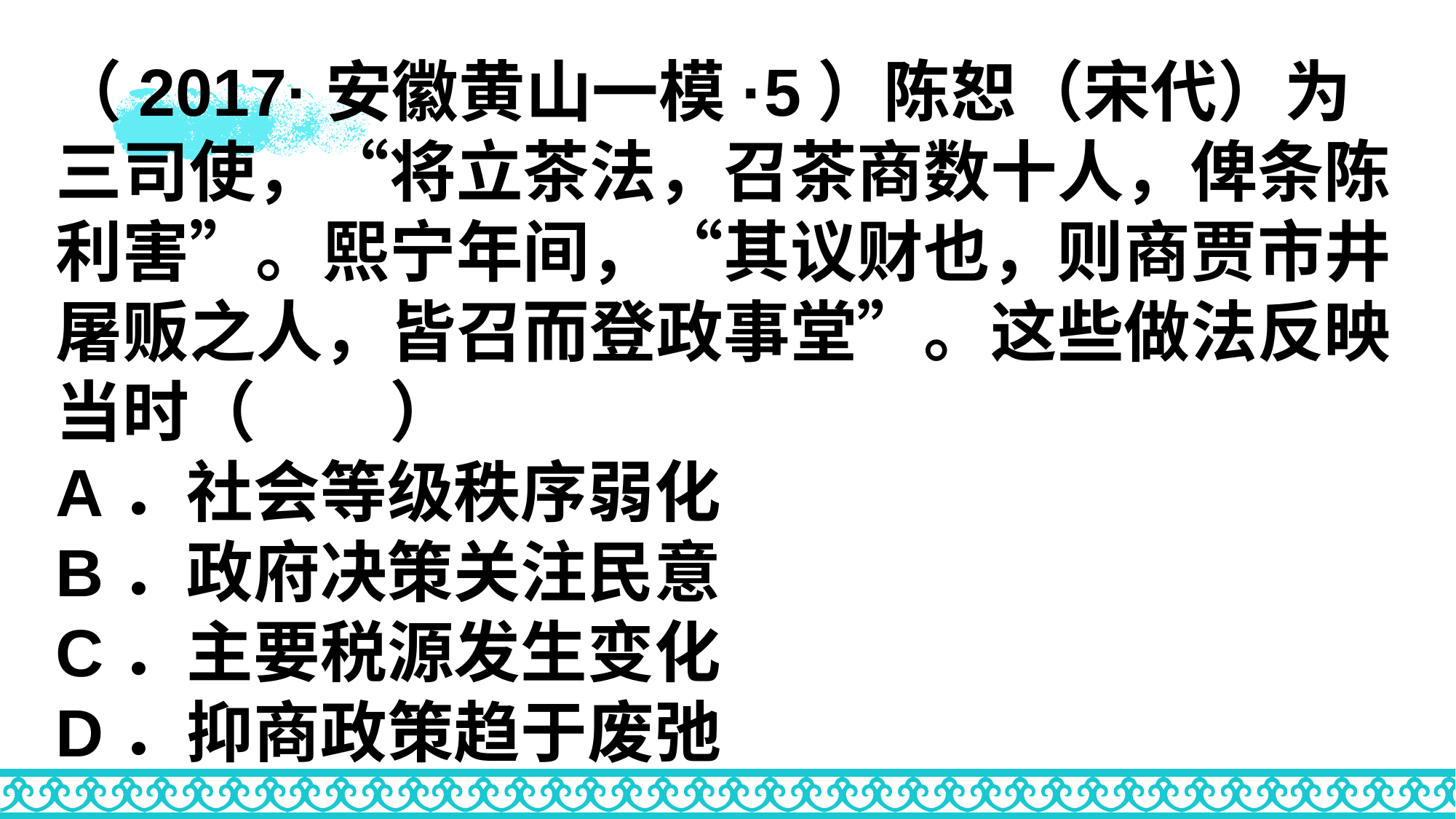

（2017·安徽黄山一模·5）陈恕（宋代）为三司使，“将立茶法，召茶商数十人，俾条陈利害”。熙宁年间，“其议财也，则商贾市井屠贩之人，皆召而登政事堂”。这些做法反映当时（　　）
A．社会等级秩序弱化
B．政府决策关注民意
C．主要税源发生变化
D．抑商政策趋于废弛